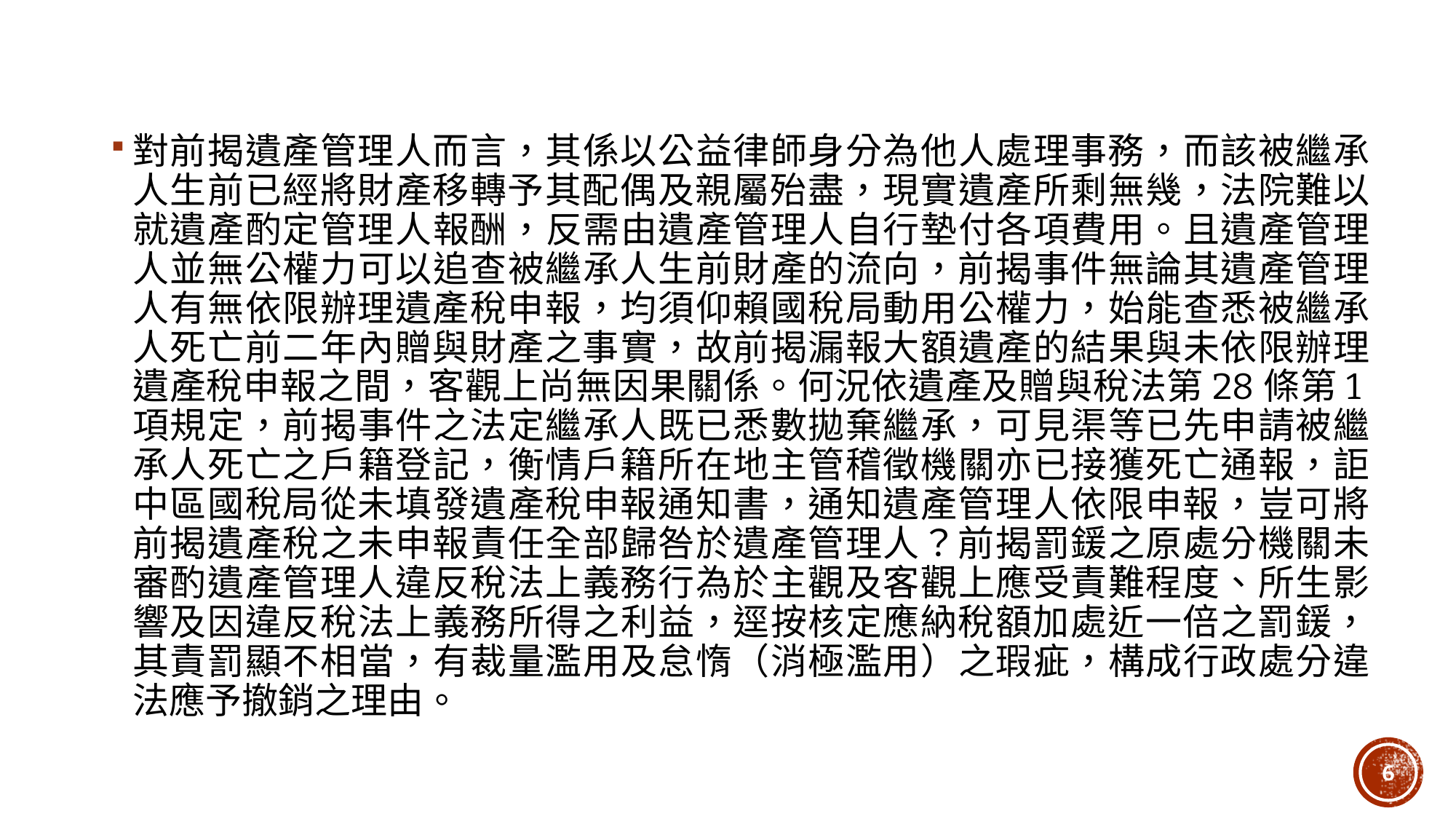

對前揭遺產管理人而言，其係以公益律師身分為他人處理事務，而該被繼承人生前已經將財產移轉予其配偶及親屬殆盡，現實遺產所剩無幾，法院難以就遺產酌定管理人報酬，反需由遺產管理人自行墊付各項費用。且遺產管理人並無公權力可以追查被繼承人生前財產的流向，前揭事件無論其遺產管理人有無依限辦理遺產稅申報，均須仰賴國稅局動用公權力，始能查悉被繼承人死亡前二年內贈與財產之事實，故前揭漏報大額遺產的結果與未依限辦理遺產稅申報之間，客觀上尚無因果關係。何況依遺產及贈與稅法第28條第1項規定，前揭事件之法定繼承人既已悉數拋棄繼承，可見渠等已先申請被繼承人死亡之戶籍登記，衡情戶籍所在地主管稽徵機關亦已接獲死亡通報，詎中區國稅局從未填發遺產稅申報通知書，通知遺產管理人依限申報，豈可將前揭遺產稅之未申報責任全部歸咎於遺產管理人？前揭罰鍰之原處分機關未審酌遺產管理人違反稅法上義務行為於主觀及客觀上應受責難程度、所生影響及因違反稅法上義務所得之利益，逕按核定應納稅額加處近一倍之罰鍰，其責罰顯不相當，有裁量濫用及怠惰（消極濫用）之瑕疵，構成行政處分違法應予撤銷之理由。

6